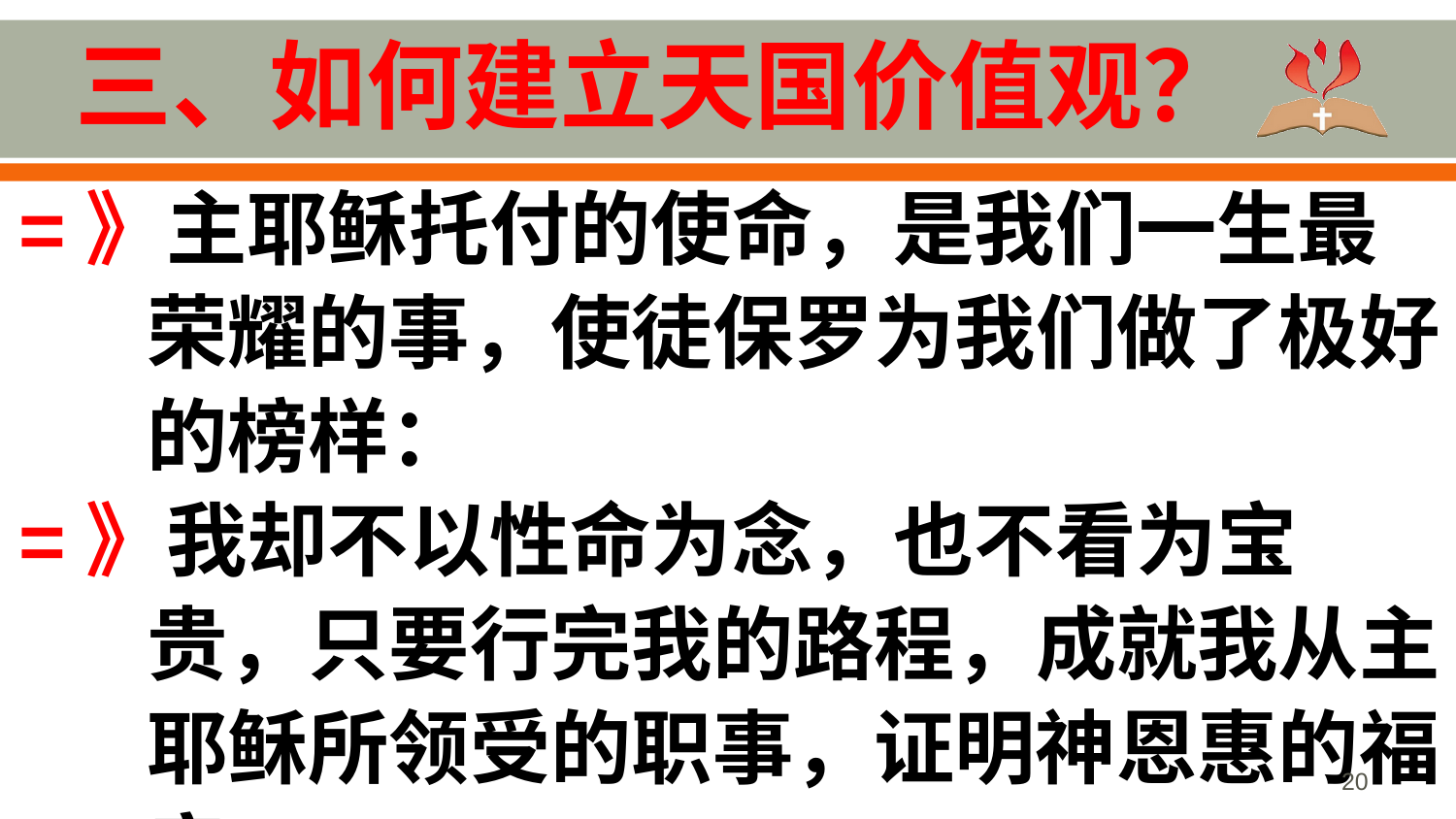

# 三、如何建立天国价值观？
=》主耶稣托付的使命，是我们一生最荣耀的事，使徒保罗为我们做了极好的榜样：
=》我却不以性命为念，也不看为宝贵，只要行完我的路程，成就我从主耶稣所领受的职事，证明神恩惠的福音。
20